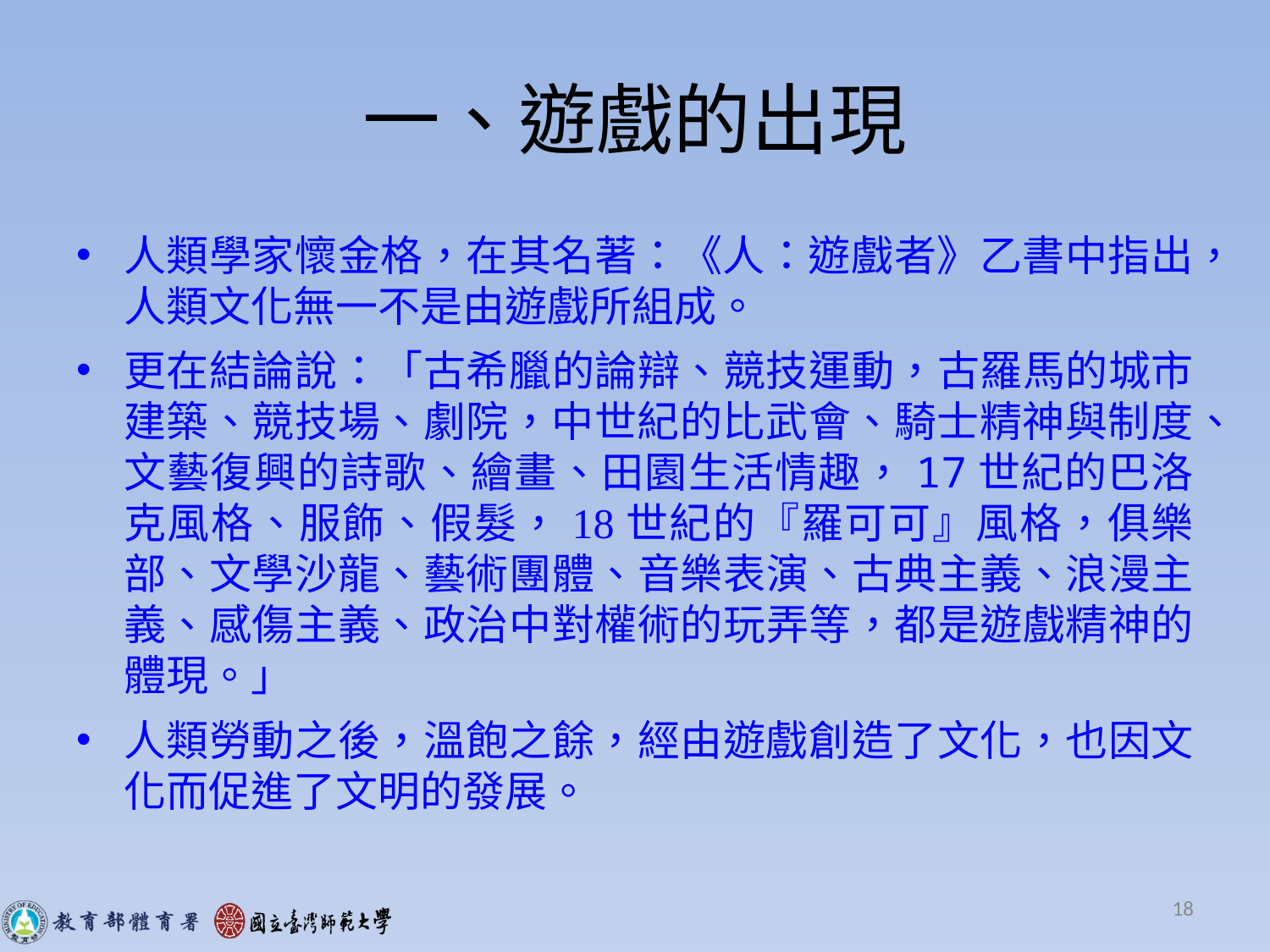

# 一、遊戲的出現
人類學家懷金格，在其名著：《人：遊戲者》乙書中指出，人類文化無一不是由遊戲所組成。
更在結論說：「古希臘的論辯、競技運動，古羅馬的城市建築、競技場、劇院，中世紀的比武會、騎士精神與制度、文藝復興的詩歌、繪畫、田園生活情趣，17世紀的巴洛克風格、服飾、假髮，18世紀的『羅可可』風格，俱樂部、文學沙龍、藝術團體、音樂表演、古典主義、浪漫主義、感傷主義、政治中對權術的玩弄等，都是遊戲精神的體現。」
人類勞動之後，溫飽之餘，經由遊戲創造了文化，也因文化而促進了文明的發展。
18